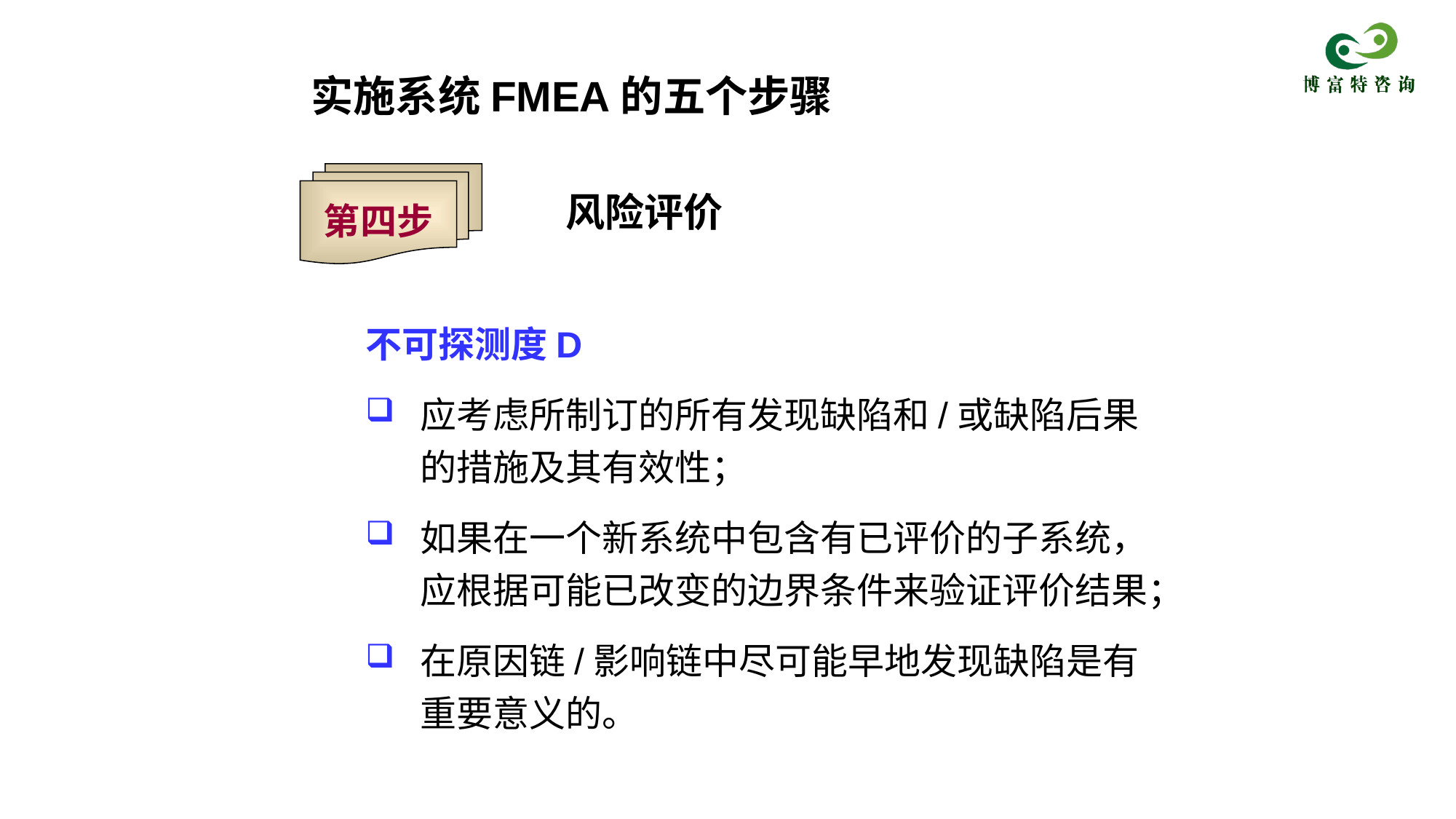

实施系统FMEA的五个步骤
第四步
风险评价
不可探测度D
应考虑所制订的所有发现缺陷和/或缺陷后果的措施及其有效性；
如果在一个新系统中包含有已评价的子系统，应根据可能已改变的边界条件来验证评价结果；
在原因链/影响链中尽可能早地发现缺陷是有重要意义的。